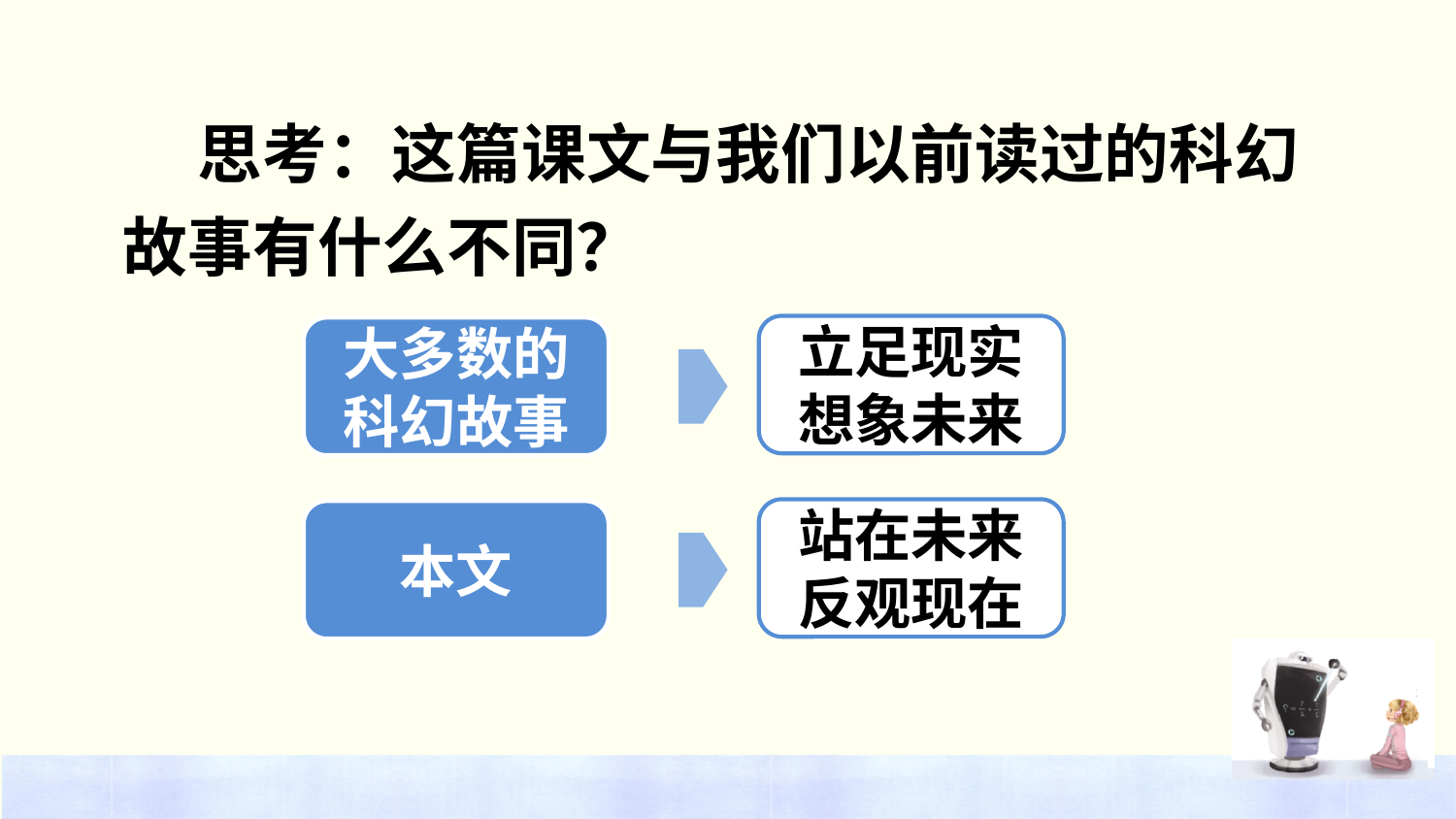

思考：这篇课文与我们以前读过的科幻故事有什么不同？
立足现实想象未来
大多数的科幻故事

站在未来反观现在
本文